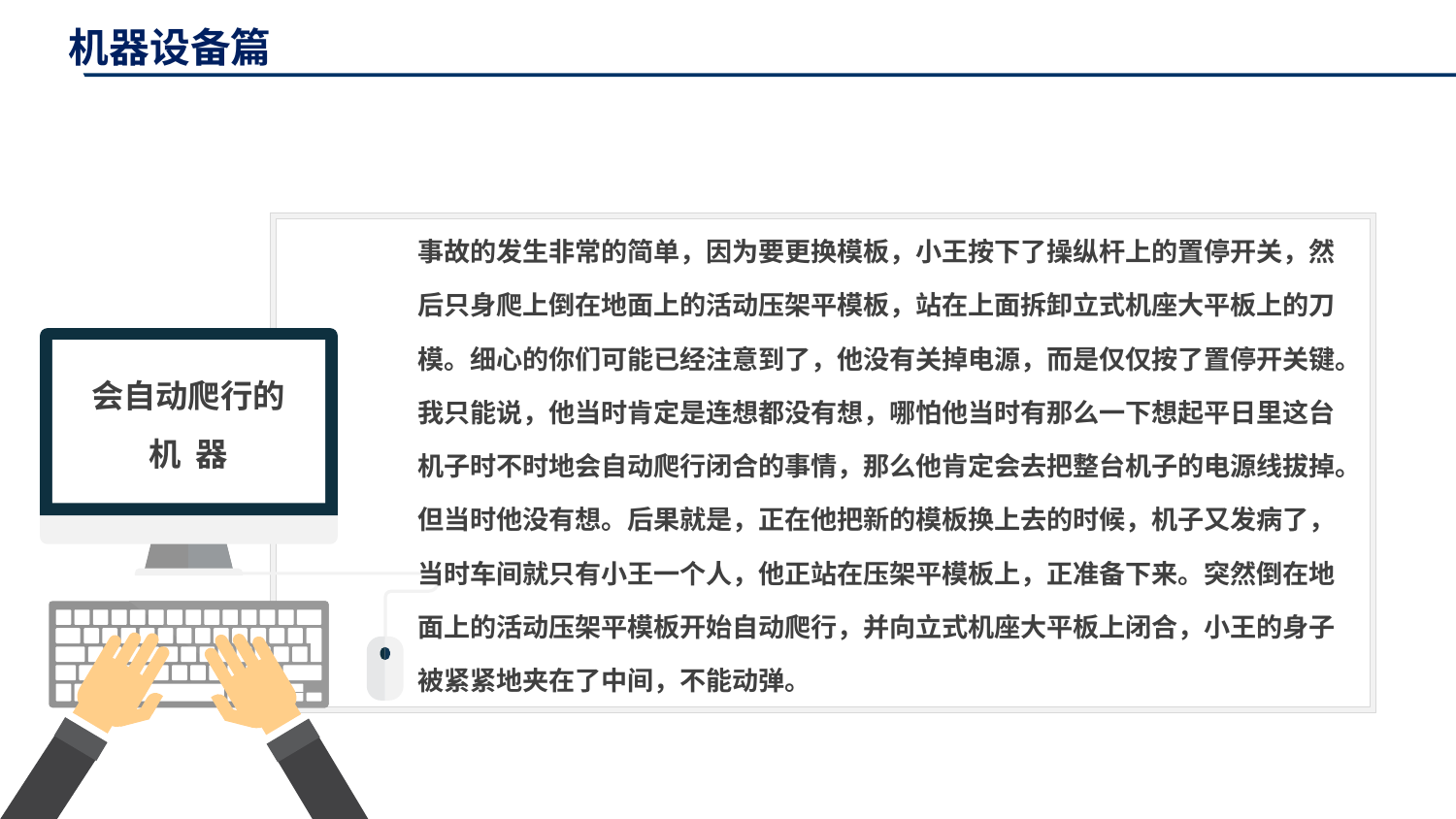

机器设备篇

事故的发生非常的简单，因为要更换模板，小王按下了操纵杆上的置停开关，然后只身爬上倒在地面上的活动压架平模板，站在上面拆卸立式机座大平板上的刀模。细心的你们可能已经注意到了，他没有关掉电源，而是仅仅按了置停开关键。我只能说，他当时肯定是连想都没有想，哪怕他当时有那么一下想起平日里这台机子时不时地会自动爬行闭合的事情，那么他肯定会去把整台机子的电源线拔掉。但当时他没有想。后果就是，正在他把新的模板换上去的时候，机子又发病了，当时车间就只有小王一个人，他正站在压架平模板上，正准备下来。突然倒在地面上的活动压架平模板开始自动爬行，并向立式机座大平板上闭合，小王的身子被紧紧地夹在了中间，不能动弹。

会自动爬行的
机  器